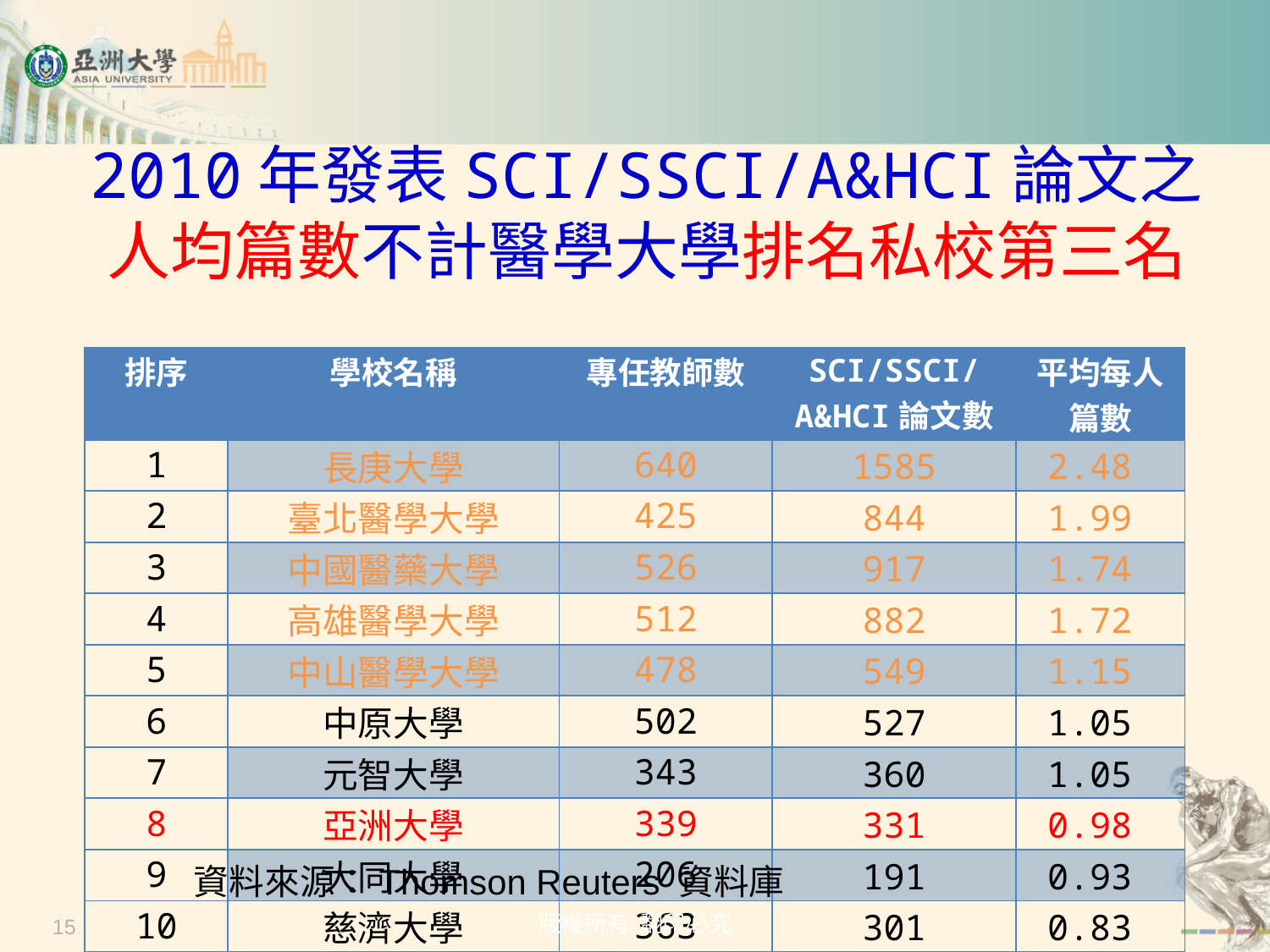

# 2010年發表SCI/SSCI/A&HCI論文之人均篇數不計醫學大學排名私校第三名

| 排序 | 學校名稱 | 專任教師數 | SCI/SSCI/A&HCI論文數 | 平均每人篇數 |
| --- | --- | --- | --- | --- |
| 1 | 長庚大學 | 640 | 1585 | 2.48 |
| 2 | 臺北醫學大學 | 425 | 844 | 1.99 |
| 3 | 中國醫藥大學 | 526 | 917 | 1.74 |
| 4 | 高雄醫學大學 | 512 | 882 | 1.72 |
| 5 | 中山醫學大學 | 478 | 549 | 1.15 |
| 6 | 中原大學 | 502 | 527 | 1.05 |
| 7 | 元智大學 | 343 | 360 | 1.05 |
| 8 | 亞洲大學 | 339 | 331 | 0.98 |
| 9 | 大同大學 | 206 | 191 | 0.93 |
| 10 | 慈濟大學 | 363 | 301 | 0.83 |
 資料來源：Thomson Reuters 資料庫

版權所有  翻印必究
15